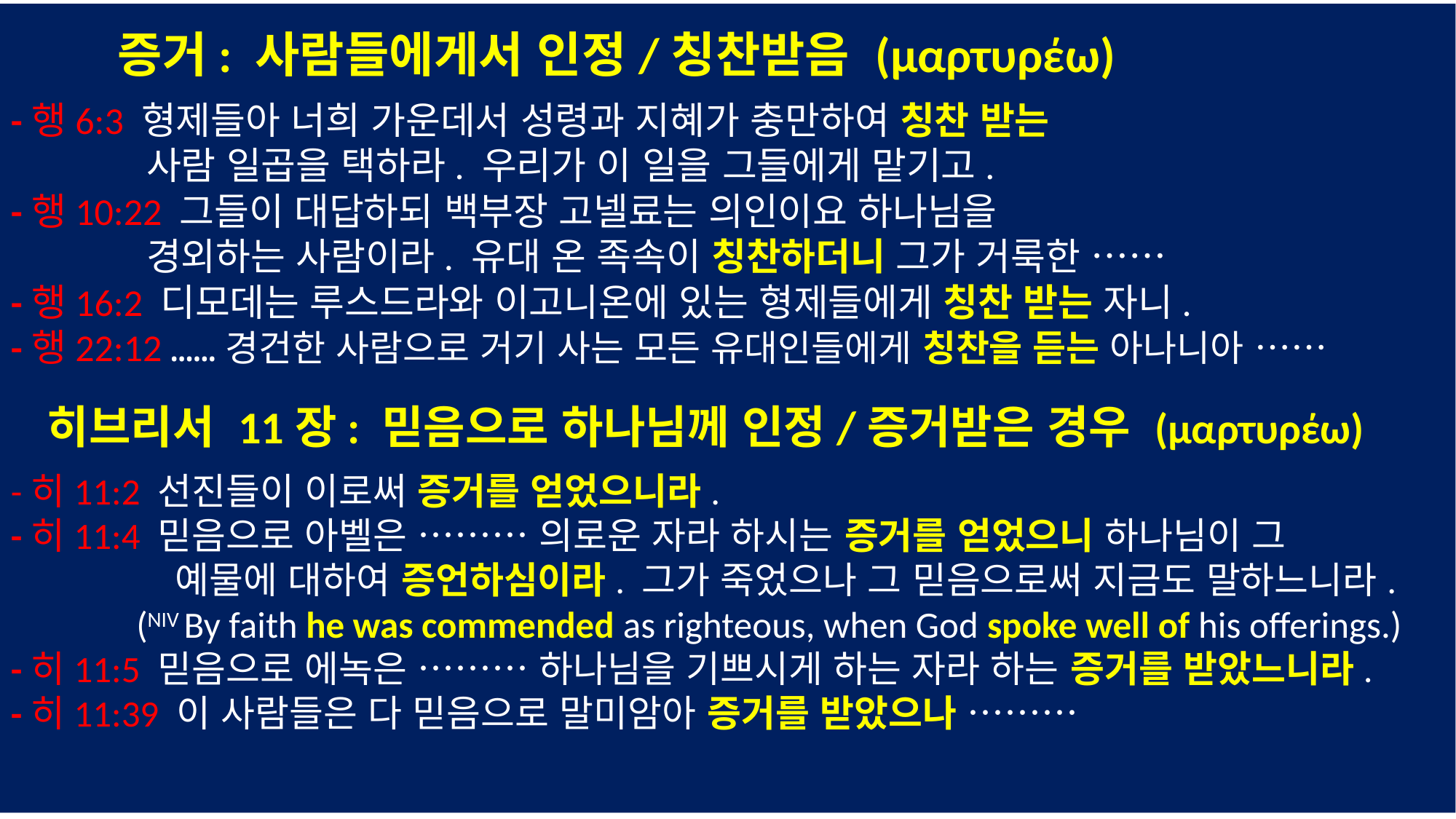

증거: 사람들에게서 인정/칭찬받음 (μαρτυρέω)

-행6:3 형제들아 너희 가운데서 성령과 지혜가 충만하여 칭찬 받는
            사람 일곱을 택하라. 우리가 이 일을 그들에게 맡기고.
-행10:22 그들이 대답하되 백부장 고넬료는 의인이요 하나님을
            경외하는 사람이라. 유대 온 족속이 칭찬하더니 그가 거룩한 ……
-행16:2 디모데는 루스드라와 이고니온에 있는 형제들에게 칭찬 받는 자니.
-행22:12 ……경건한 사람으로 거기 사는 모든 유대인들에게 칭찬을 듣는 아나니아 ……

  히브리서 11장: 믿음으로 하나님께 인정/증거받은 경우 (μαρτυρέω)

-히11:2 선진들이 이로써 증거를 얻었으니라.
-히11:4 믿음으로 아벨은 ……… 의로운 자라 하시는 증거를 얻었으니 하나님이 그
               예물에 대하여 증언하심이라. 그가 죽었으나 그 믿음으로써 지금도 말하느니라.
               (NIV By faith he was commended as righteous, when God spoke well of his offerings.)
-히11:5 믿음으로 에녹은 ……… 하나님을 기쁘시게 하는 자라 하는 증거를 받았느니라.
-히11:39 이 사람들은 다 믿음으로 말미암아 증거를 받았으나 ………